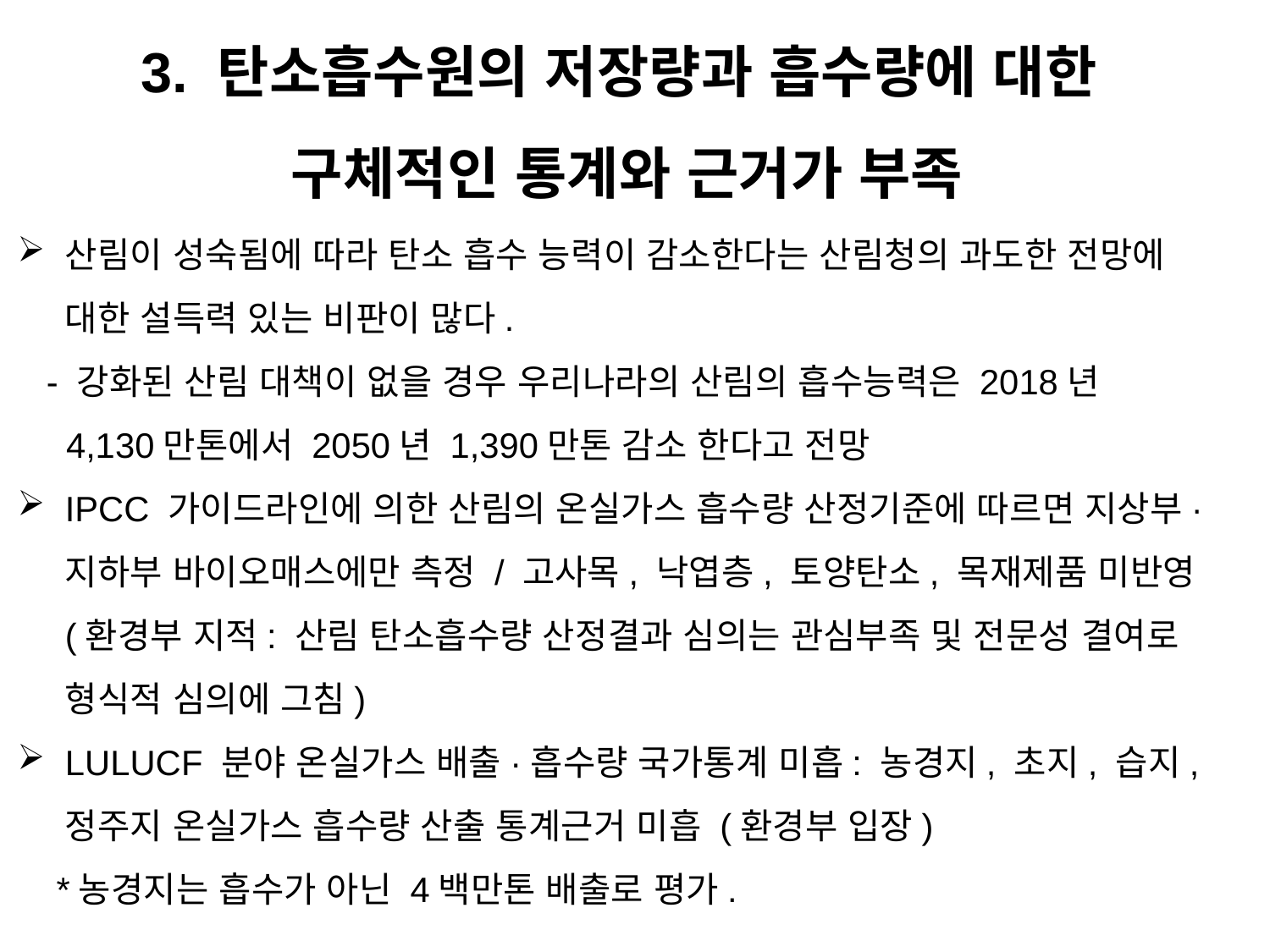

3. 탄소흡수원의 저장량과 흡수량에 대한
구체적인 통계와 근거가 부족
산림이 성숙됨에 따라 탄소 흡수 능력이 감소한다는 산림청의 과도한 전망에 대한 설득력 있는 비판이 많다.
   - 강화된 산림 대책이 없을 경우 우리나라의 산림의 흡수능력은 2018년
     4,130만톤에서 2050년 1,390만톤 감소 한다고 전망
IPCC 가이드라인에 의한 산림의 온실가스 흡수량 산정기준에 따르면 지상부·지하부 바이오매스에만 측정 / 고사목, 낙엽층, 토양탄소, 목재제품 미반영 (환경부 지적: 산림 탄소흡수량 산정결과 심의는 관심부족 및 전문성 결여로 형식적 심의에 그침)
LULUCF 분야 온실가스 배출·흡수량 국가통계 미흡: 농경지, 초지, 습지, 정주지 온실가스 흡수량 산출 통계근거 미흡 (환경부 입장)
    *농경지는 흡수가 아닌 4백만톤 배출로 평가.